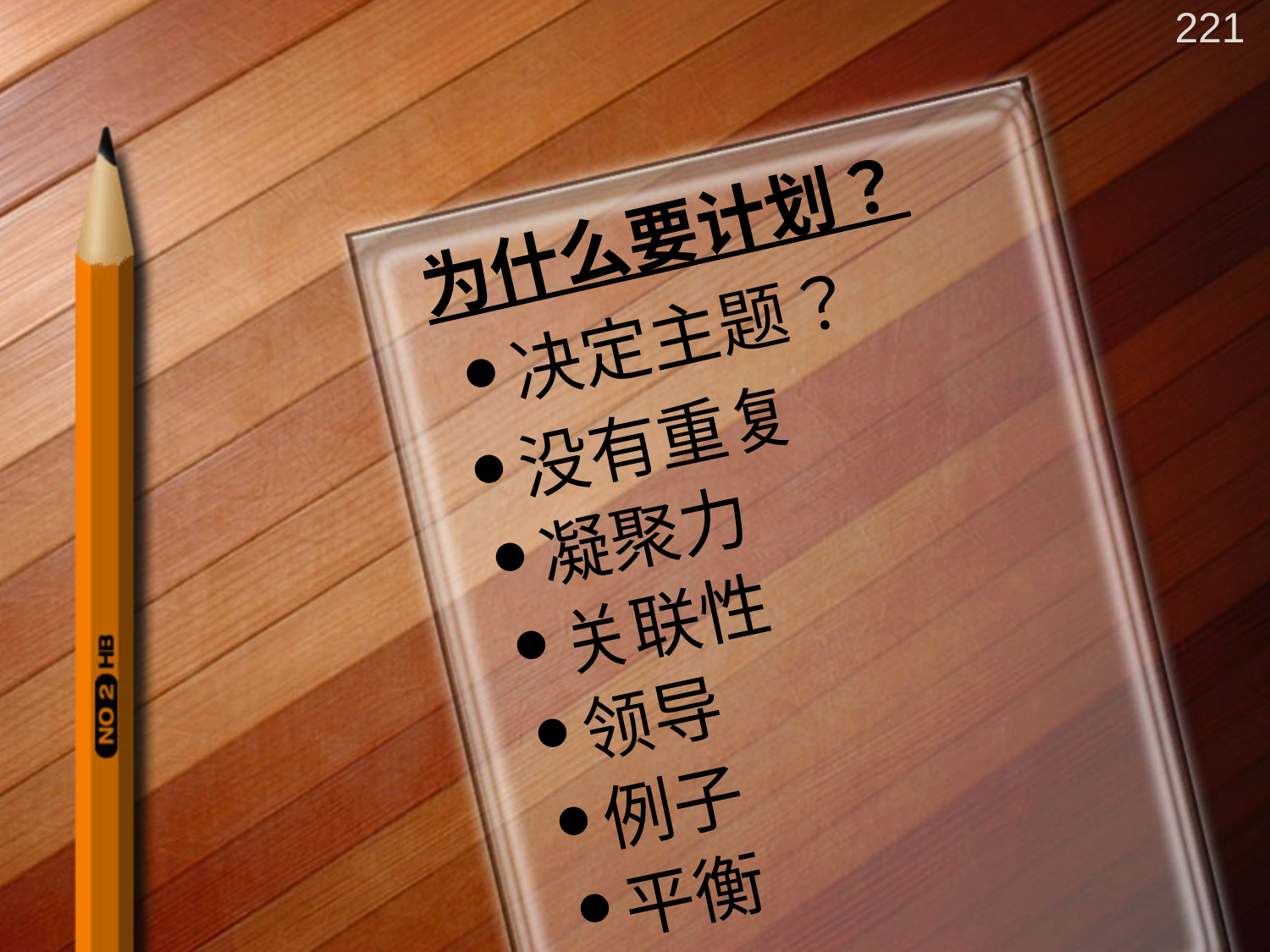

221
# 为什么要计划？
决定主题？
没有重复
凝聚力
关联性
领导
例子
平衡